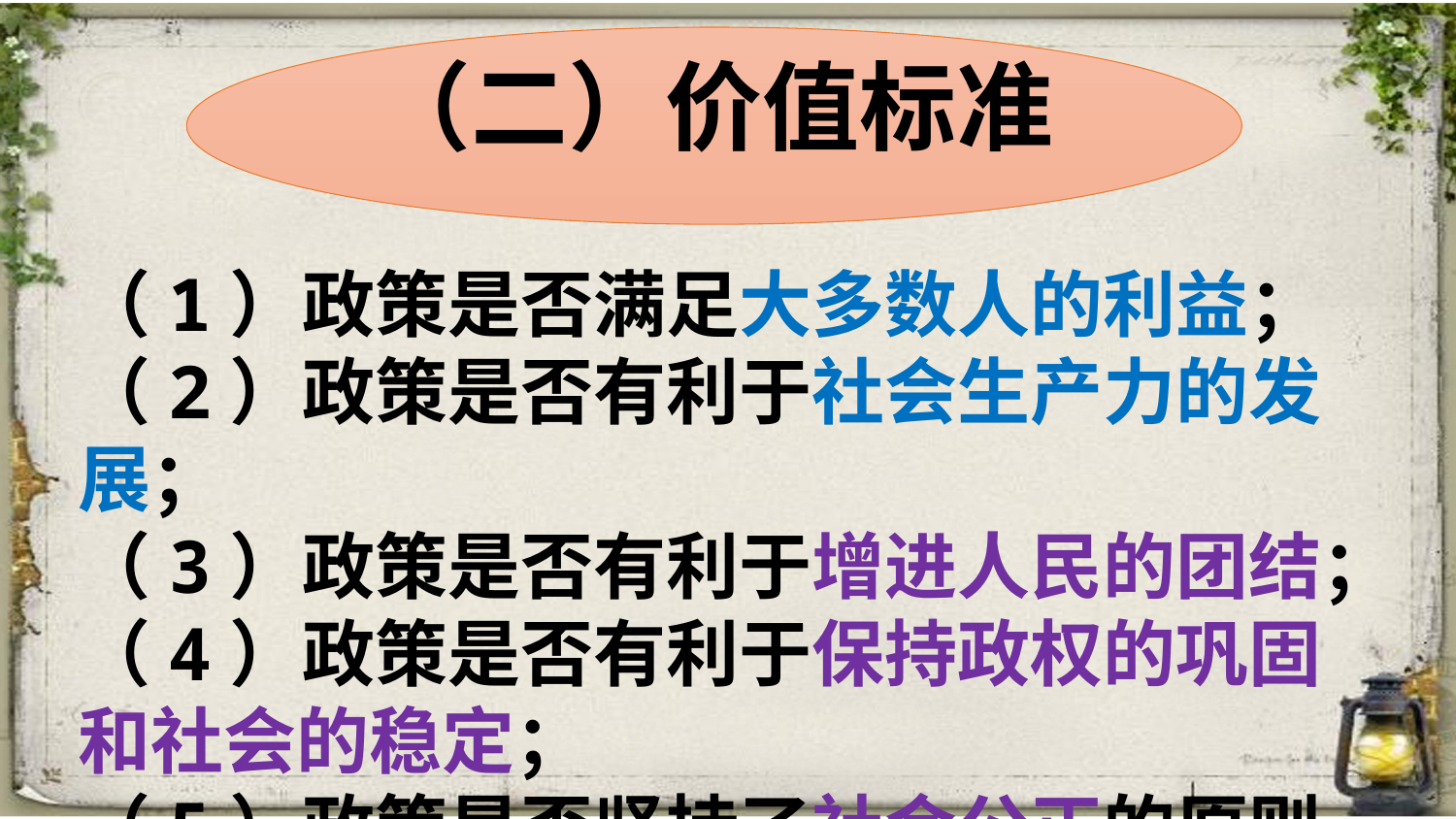

（二）价值标准

（1）政策是否满足大多数人的利益；
（2）政策是否有利于社会生产力的发展；
（3）政策是否有利于增进人民的团结；
（4）政策是否有利于保持政权的巩固和社会的稳定；
（5）政策是否坚持了社会公正的原则。